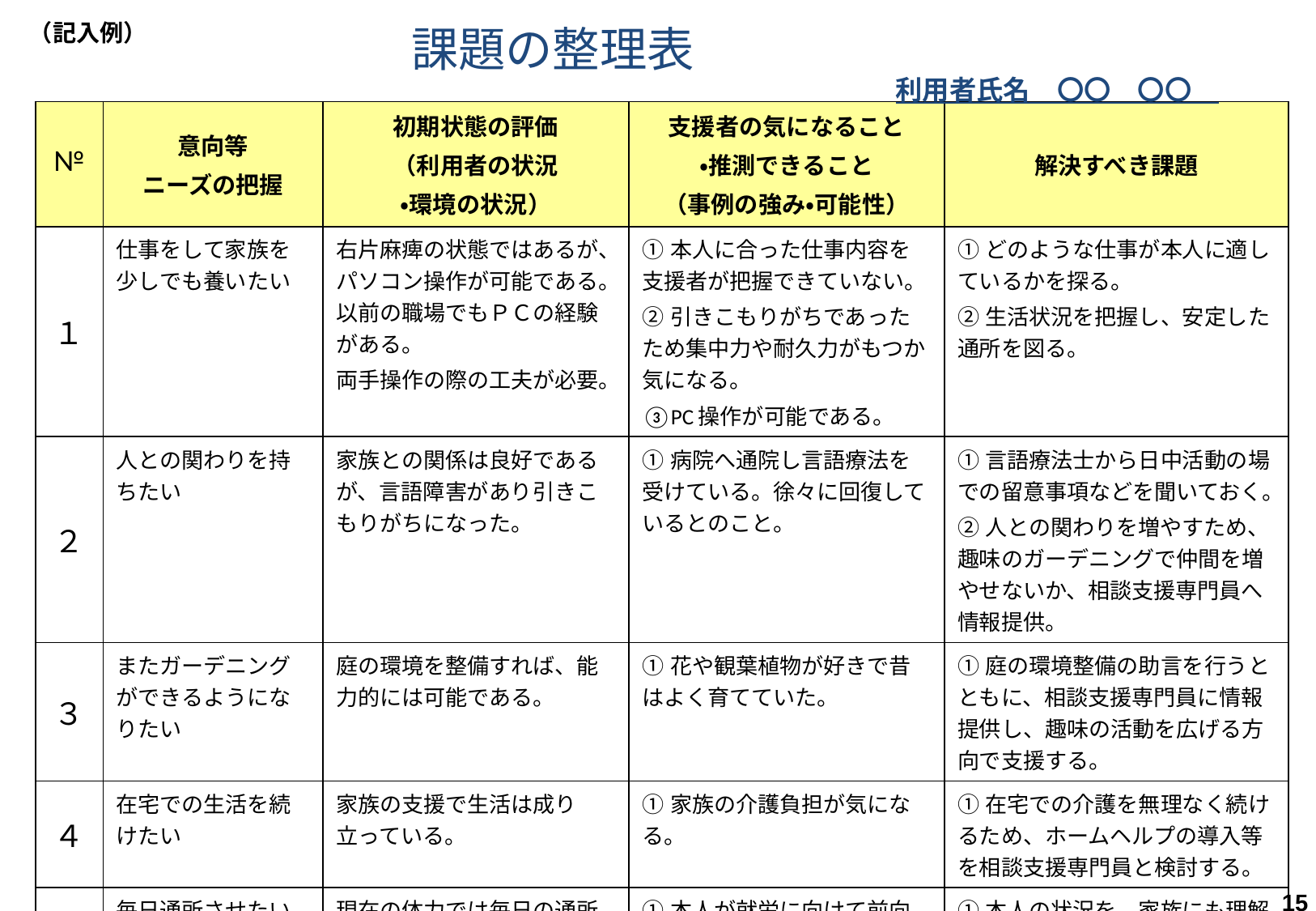

課題の整理表
（記入例）
　　　　　　　　　　　　　　　　　　　　　　　　　　　　　　　　　　　　　　　　　　　利用者氏名　〇〇　〇〇
| № | 意向等 ニーズの把握 | 初期状態の評価 （利用者の状況 ・環境の状況） | 支援者の気になること ・推測できること （事例の強み・可能性） | 解決すべき課題 |
| --- | --- | --- | --- | --- |
| １ | 仕事をして家族を少しでも養いたい | 右片麻痺の状態ではあるが、パソコン操作が可能である。以前の職場でもＰＣの経験がある。 両手操作の際の工夫が必要。 | ①本人に合った仕事内容を支援者が把握できていない。 ②引きこもりがちであったため集中力や耐久力がもつか気になる。 ③PC操作が可能である。 | ①どのような仕事が本人に適しているかを探る。 ②生活状況を把握し、安定した通所を図る。 |
| ２ | 人との関わりを持ちたい | 家族との関係は良好であるが、言語障害があり引きこもりがちになった。 | ①病院へ通院し言語療法を受けている。徐々に回復しているとのこと。 | ①言語療法士から日中活動の場での留意事項などを聞いておく。 ②人との関わりを増やすため、趣味のガーデニングで仲間を増やせないか、相談支援専門員へ情報提供。 |
| ３ | またガーデニングができるようになりたい | 庭の環境を整備すれば、能力的には可能である。 | ①花や観葉植物が好きで昔はよく育てていた。 | ①庭の環境整備の助言を行うとともに、相談支援専門員に情報提供し、趣味の活動を広げる方向で支援する。 |
| ４ | 在宅での生活を続けたい | 家族の支援で生活は成り立っている。 | ①家族の介護負担が気になる。 | ①在宅での介護を無理なく続けるため、ホームヘルプの導入等を相談支援専門員と検討する。 |
| ５ | 毎日通所させたい（家族） | 現在の体力では毎日の通所は無理がある。 | ①本人が就労に向けて前向きに取り組もうとしている ②体力が落ちているので段階を追って進めていく必要がある | ①本人の状況を、家族にも理解を促し、進捗に合わせたフォローを促す。 |
15